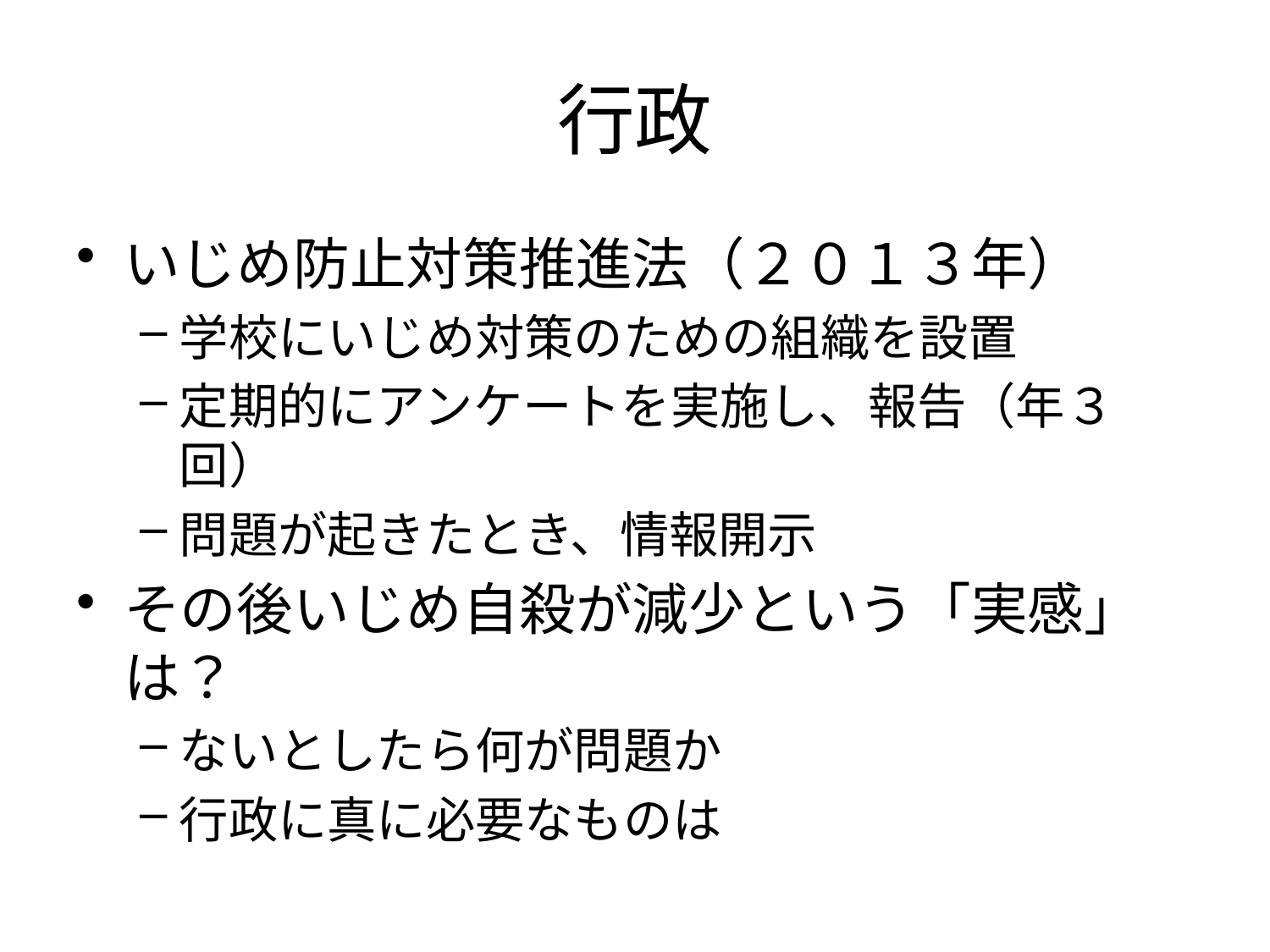

# 行政
いじめ防止対策推進法（２０１３年）
学校にいじめ対策のための組織を設置
定期的にアンケートを実施し、報告（年３回）
問題が起きたとき、情報開示
その後いじめ自殺が減少という「実感」は？
ないとしたら何が問題か
行政に真に必要なものは